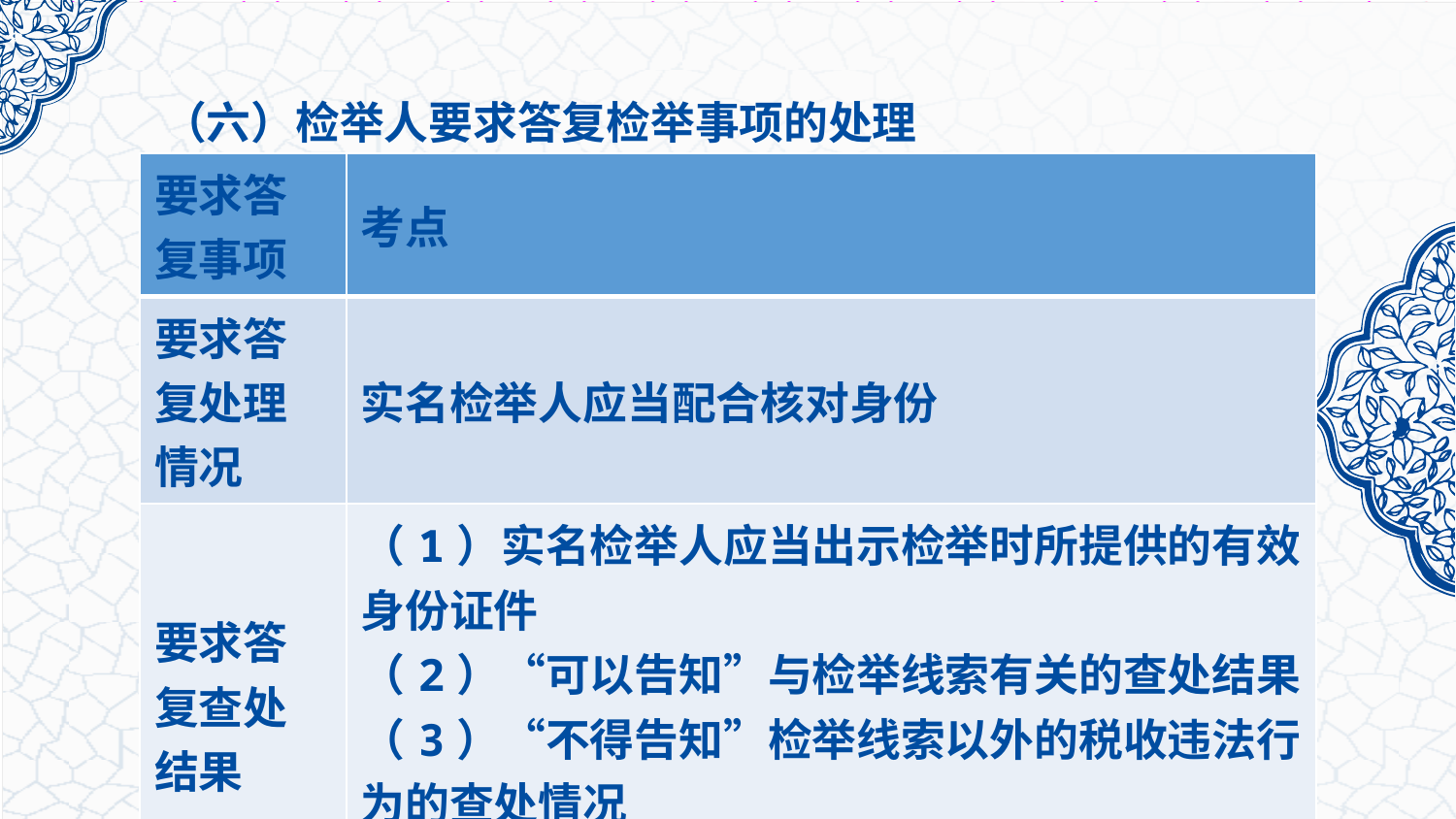

（六）检举人要求答复检举事项的处理
| 要求答复事项 | 考点 |
| --- | --- |
| 要求答复处理情况 | 实名检举人应当配合核对身份 |
| 要求答复查处结果 | （1）实名检举人应当出示检举时所提供的有效身份证件 （2）“可以告知”与检举线索有关的查处结果 （3）“不得告知”检举线索以外的税收违法行为的查处情况 （4）“不得提供”执法文书及有关案情资料 |